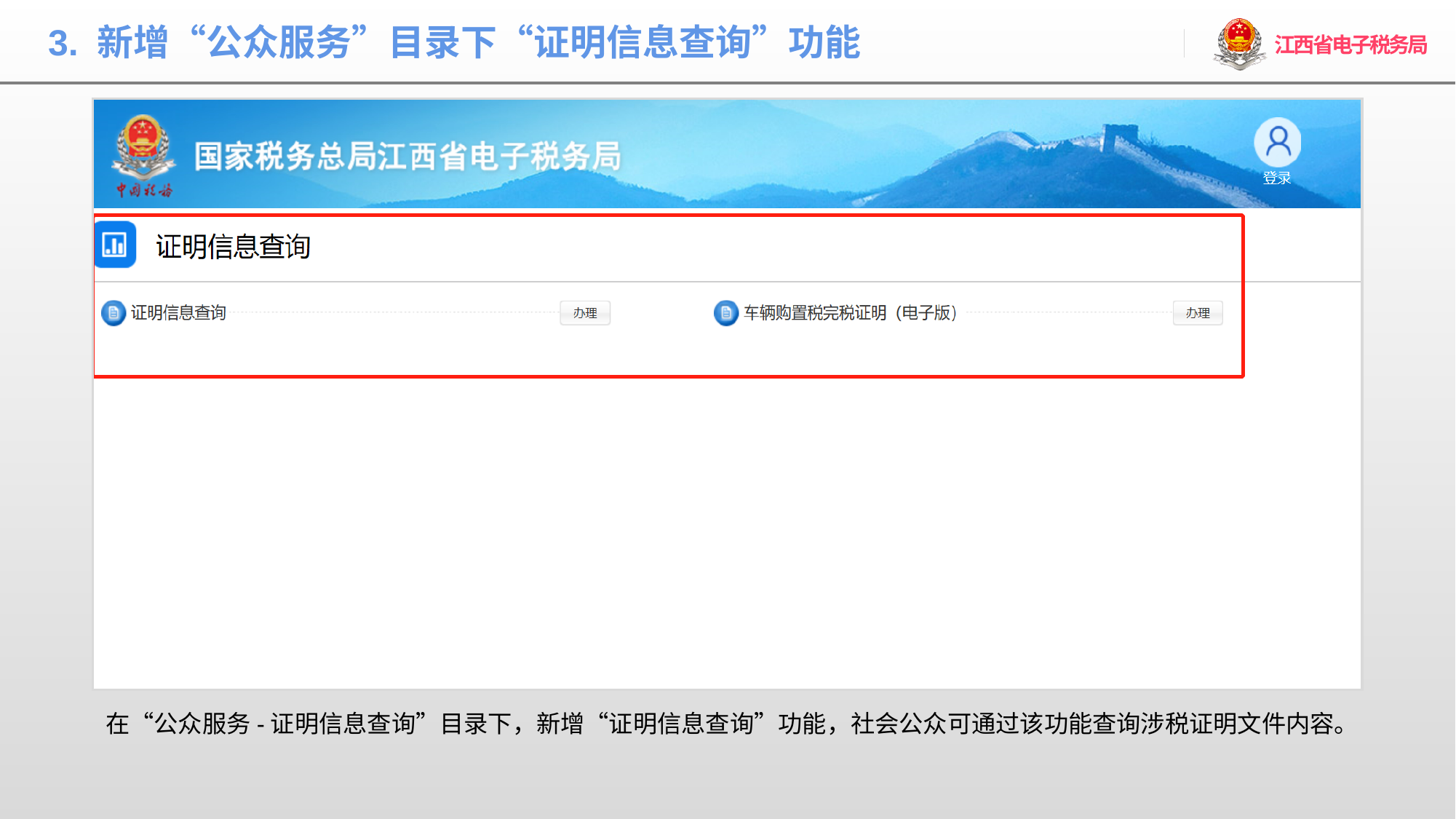

3. 新增“公众服务”目录下“证明信息查询”功能

在“公众服务-证明信息查询”目录下，新增“证明信息查询”功能，社会公众可通过该功能查询涉税证明文件内容。